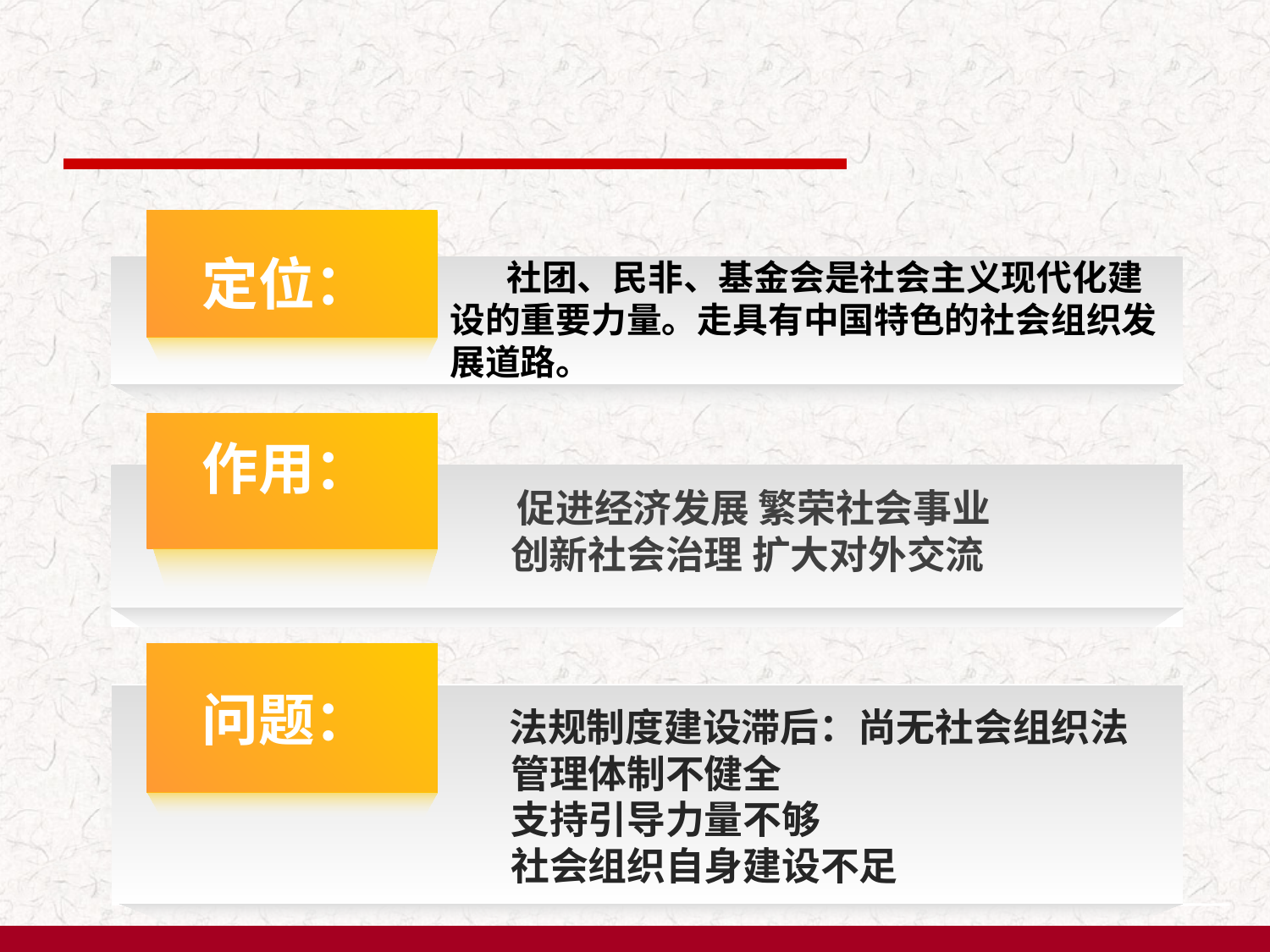

社团、民非、基金会是社会主义现代化建设的重要力量。走具有中国特色的社会组织发展道路。

定位：

  促进经济发展 繁荣社会事业
 创新社会治理 扩大对外交流

作用：

 法规制度建设滞后：尚无社会组织法
 管理体制不健全
 支持引导力量不够
 社会组织自身建设不足

问题：